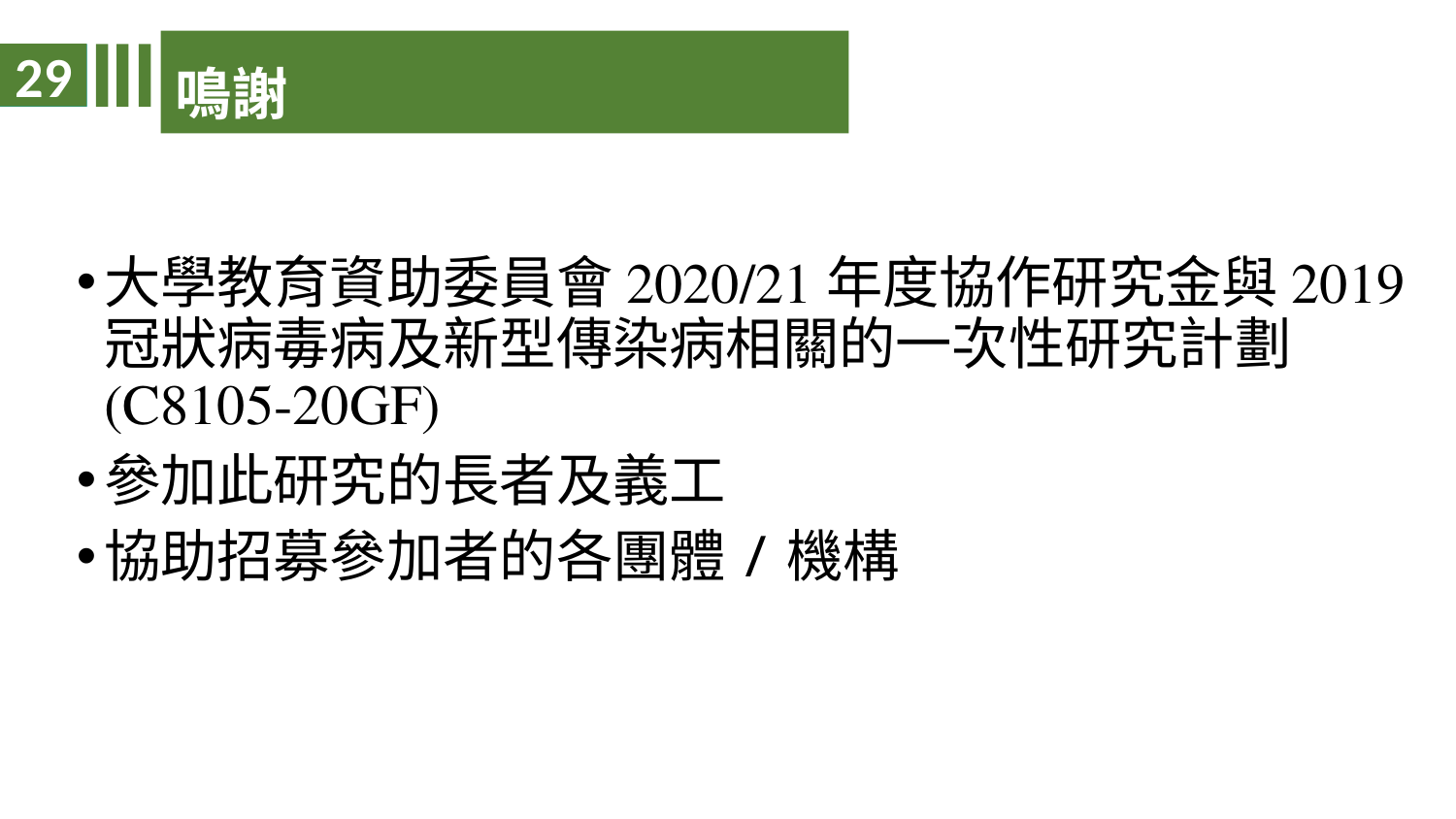

鳴謝
29

大學教育資助委員會2020/21年度協作研究金與2019冠狀病毒病及新型傳染病相關的一次性研究計劃 (C8105-20GF)
參加此研究的長者及義工
協助招募參加者的各團體/機構